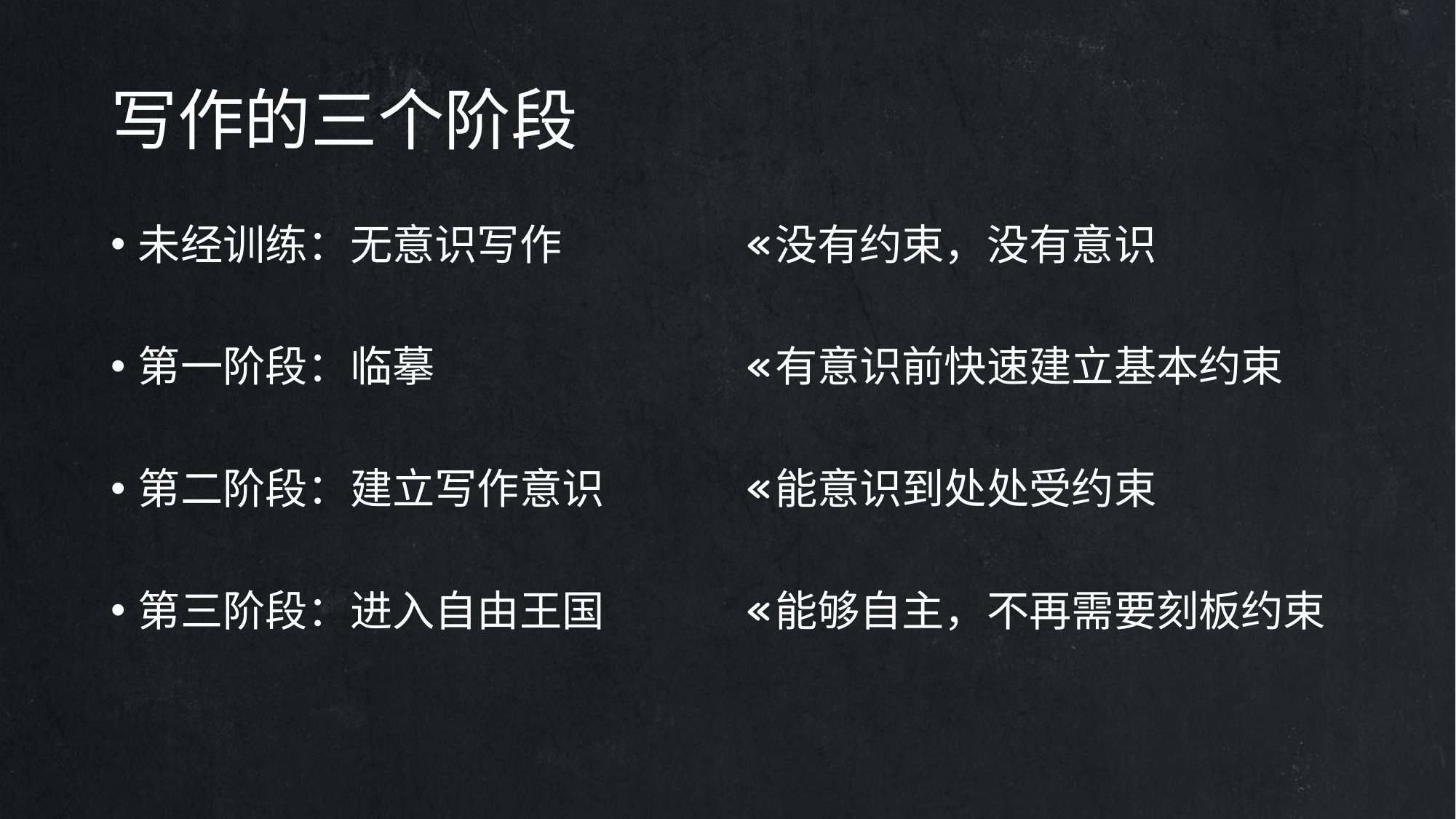

# 写作的三个阶段
未经训练：无意识写作

第一阶段：临摹

第二阶段：建立写作意识

第三阶段：进入自由王国
没有约束，没有意识

有意识前快速建立基本约束

能意识到处处受约束

能够自主，不再需要刻板约束